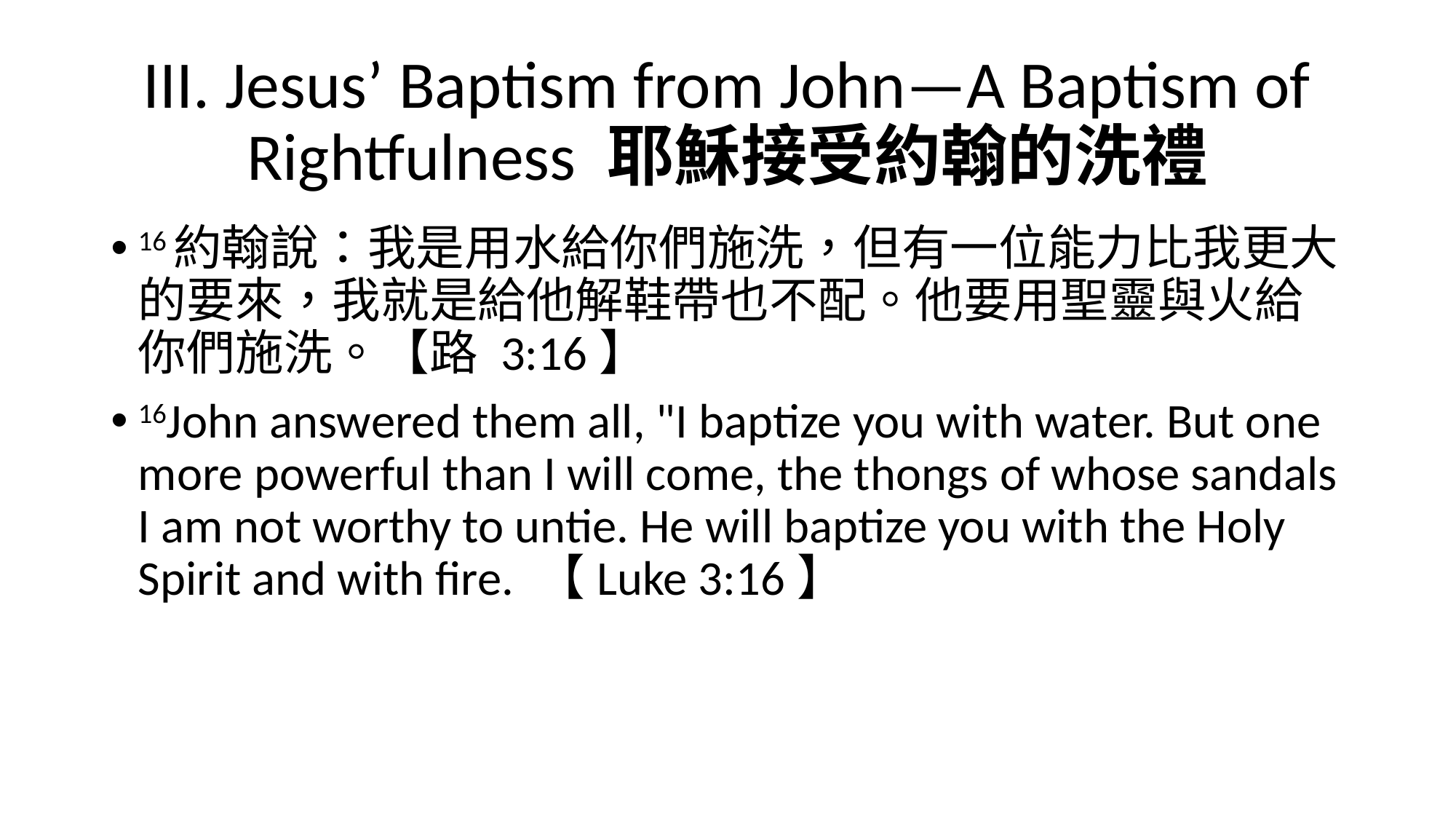

# III. Jesus’ Baptism from John—A Baptism of Rightfulness 耶穌接受約翰的洗禮
16約翰說：我是用水給你們施洗，但有一位能力比我更大的要來，我就是給他解鞋帶也不配。他要用聖靈與火給你們施洗。【路 3:16】
16John answered them all, "I baptize you with water. But one more powerful than I will come, the thongs of whose sandals I am not worthy to untie. He will baptize you with the Holy Spirit and with fire. 【Luke 3:16】